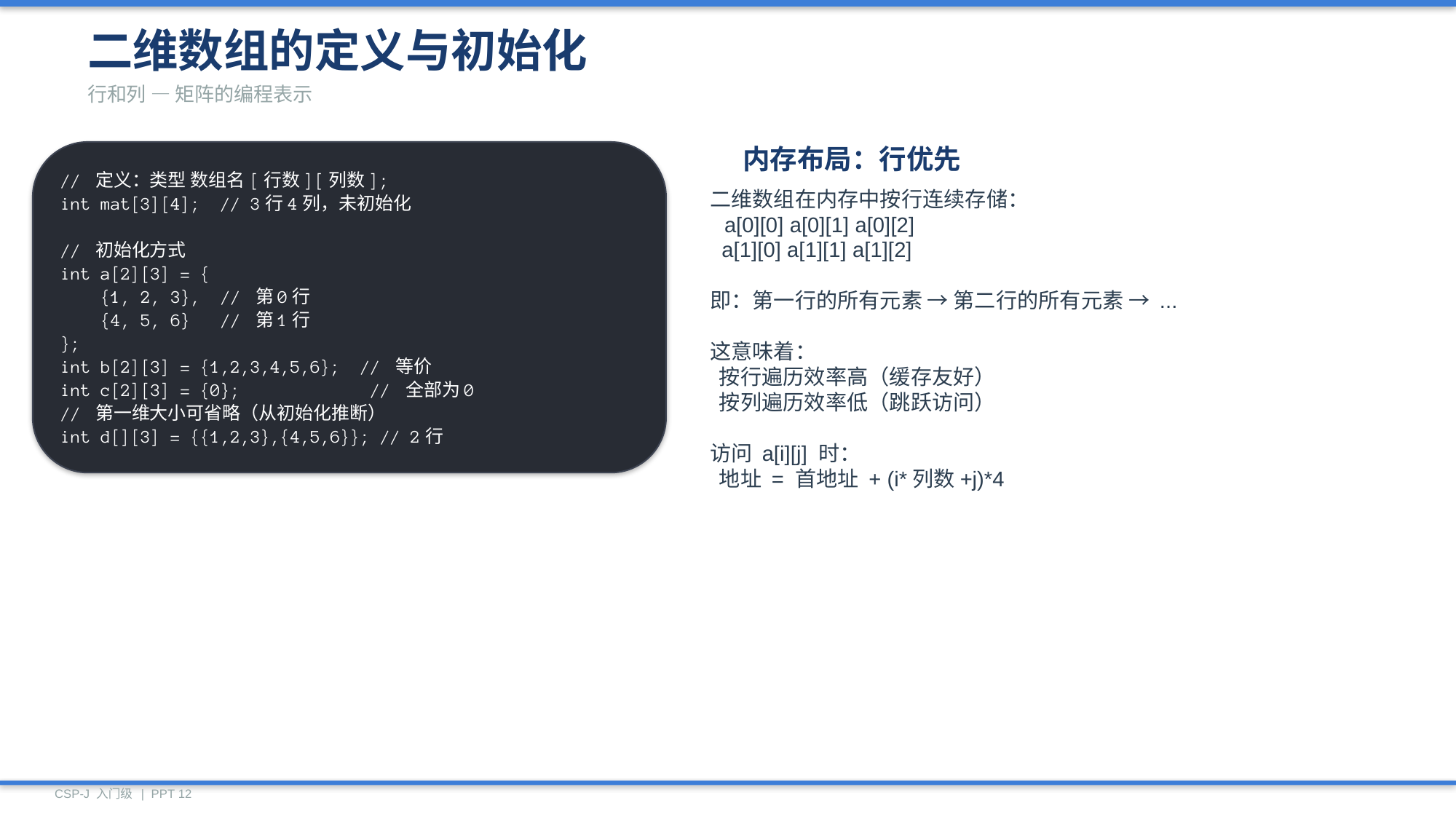

二维数组的定义与初始化
行和列 — 矩阵的编程表示
// 定义：类型 数组名[行数][列数];
int mat[3][4];  // 3行4列，未初始化

// 初始化方式
int a[2][3] = {
    {1, 2, 3},  // 第0行
    {4, 5, 6}   // 第1行
};
int b[2][3] = {1,2,3,4,5,6};  // 等价
int c[2][3] = {0};             // 全部为0
// 第一维大小可省略（从初始化推断）
int d[][3] = {{1,2,3},{4,5,6}}; // 2行
内存布局：行优先
二维数组在内存中按行连续存储：
  a[0][0] a[0][1] a[0][2]
  a[1][0] a[1][1] a[1][2]
即：第一行的所有元素 → 第二行的所有元素 → ...
这意味着：
  按行遍历效率高（缓存友好）
  按列遍历效率低（跳跃访问）
访问 a[i][j] 时：
  地址 = 首地址 + (i*列数+j)*4

CSP-J 入门级  |  PPT 12